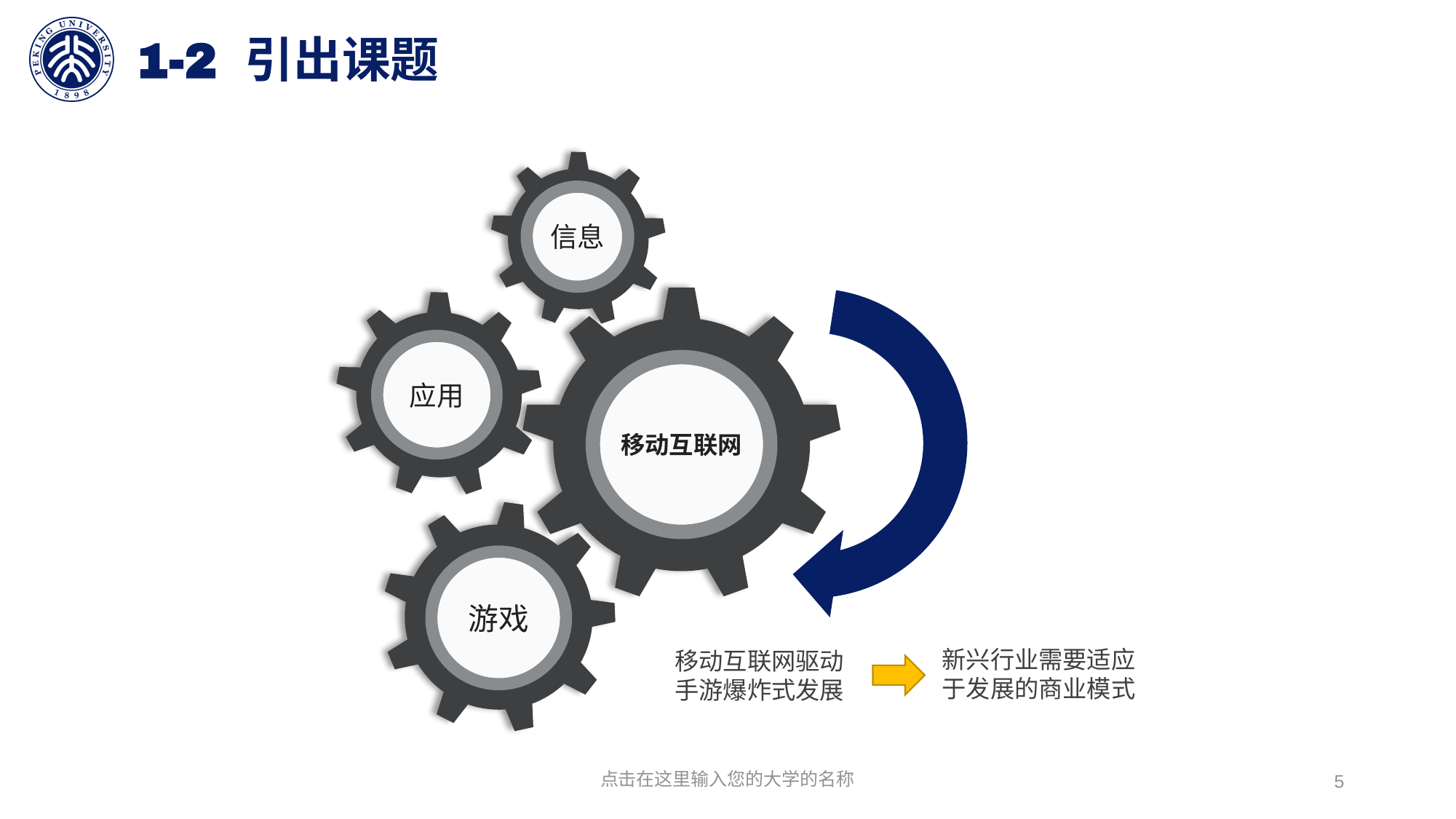

# 1-2 引出课题

信息

应用
移动互联网

游戏
新兴行业需要适应于发展的商业模式
移动互联网驱动手游爆炸式发展

点击在这里输入您的大学的名称
5